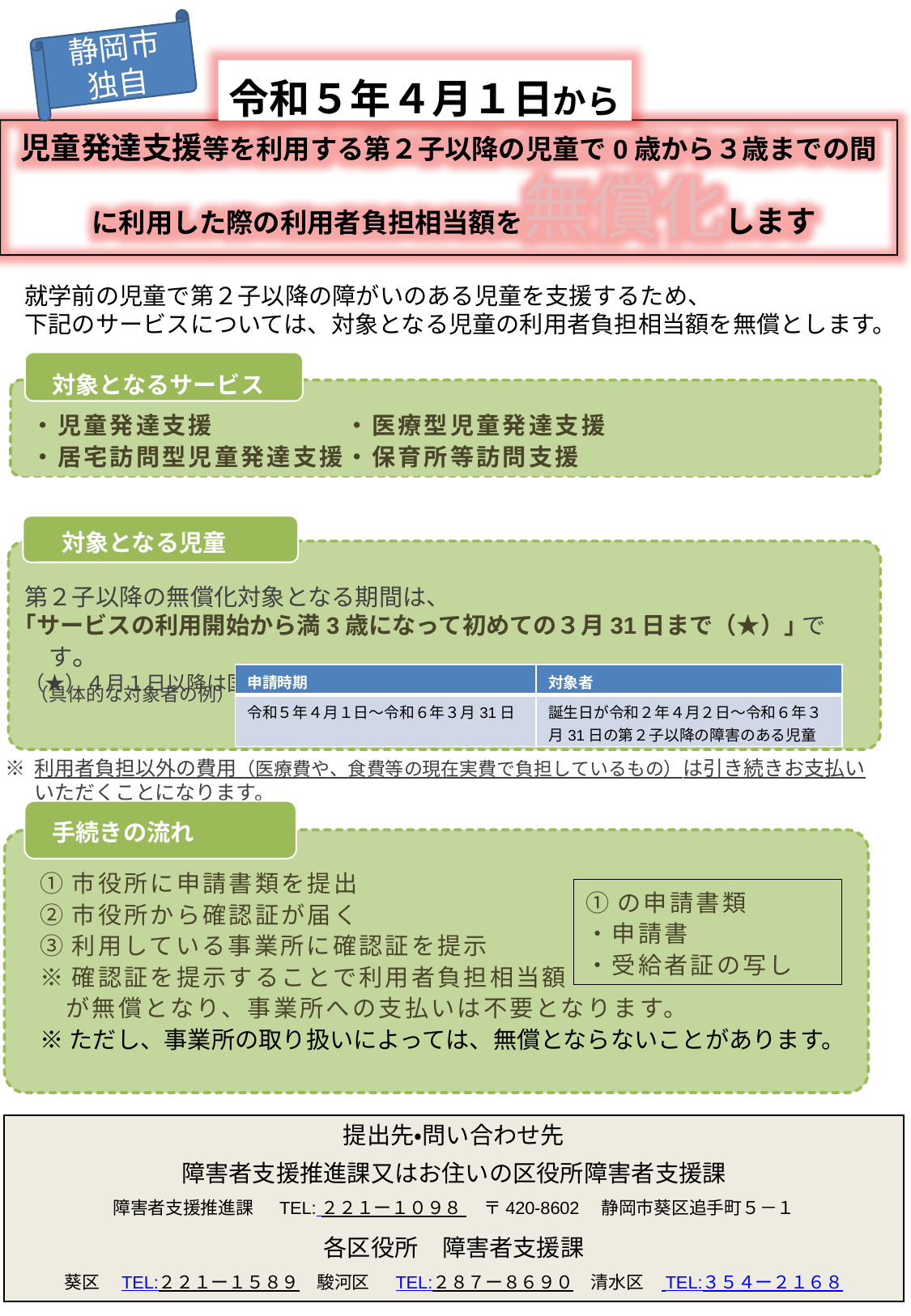

静岡市独自
令和５年４月１日から
児童発達支援等を利用する第２子以降の児童で0歳から３歳までの間に利用した際の利用者負担相当額を無償化します
就学前の児童で第２子以降の障がいのある児童を支援するため、
下記のサービスについては、対象となる児童の利用者負担相当額を無償とします。

対象となるサービス

・児童発達支援　　　　　・医療型児童発達支援
・居宅訪問型児童発達支援・保育所等訪問支援

対象となる児童

第２子以降の無償化対象となる期間は、
｢サービスの利用開始から満3歳になって初めての３月31日まで（★）｣ です。
（★）４月１日以降は国の無償化制度に切り替わります。

（具体的な対象者の例）

| 申請時期 | 対象者 |
| --- | --- |
| 令和５年４月１日～令和６年３月31日 | 誕生日が令和２年４月２日～令和６年３月31日の第２子以降の障害のある児童 |
※ 利用者負担以外の費用（医療費や、食費等の現在実費で負担しているもの）は引き続きお支払いいただくことになります。

手続きの流れ

①市役所に申請書類を提出
②市役所から確認証が届く
③利用している事業所に確認証を提示
※確認証を提示することで利用者負担相当額
　が無償となり、事業所への支払いは不要となります。
※ただし、事業所の取り扱いによっては、無償とならないことがあります。

①の申請書類
・申請書
・受給者証の写し
提出先・問い合わせ先
障害者支援推進課又はお住いの区役所障害者支援課
障害者支援推進課　 TEL: ２２１ー１０９８ 　〒420-8602　静岡市葵区追手町５－１
各区役所　障害者支援課
葵区　TEL:２２１ー１５８９　駿河区　 TEL:２８７ー８６９０　清水区　 TEL:３５４ー２１６８